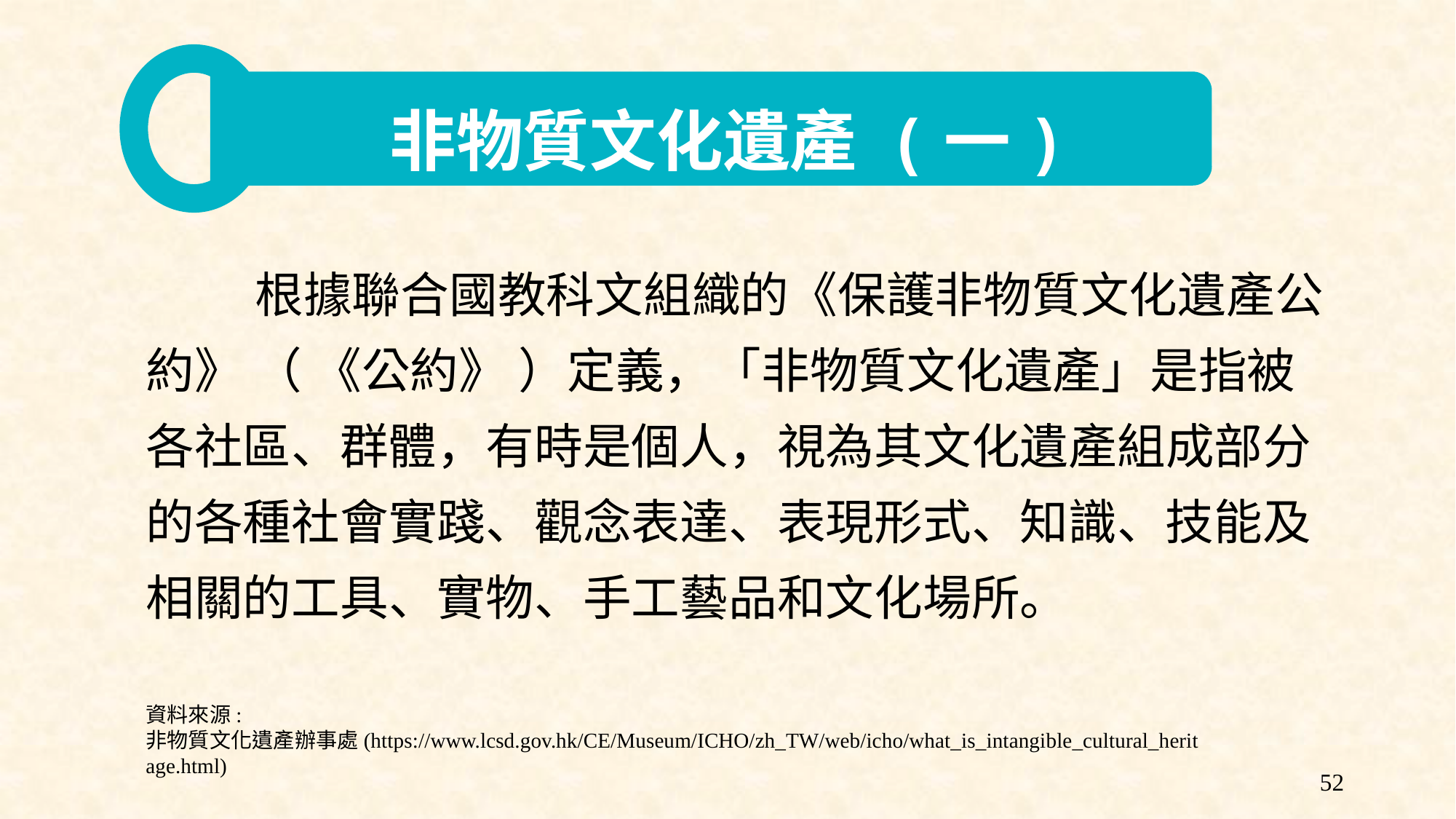

非物質文化遺產 (一)
    	根據聯合國教科文組織的《保護非物質文化遺產公約》 （ 《公約》 ）定義，「非物質文化遺產」是指被各社區、群體，有時是個人，視為其文化遺產組成部分的各種社會實踐、觀念表達、表現形式、知識、技能及相關的工具、實物、手工藝品和文化場所。

資料來源: 非物質文化遺產辦事處(https://www.lcsd.gov.hk/CE/Museum/ICHO/zh_TW/web/icho/what_is_intangible_cultural_heritage.html)
52